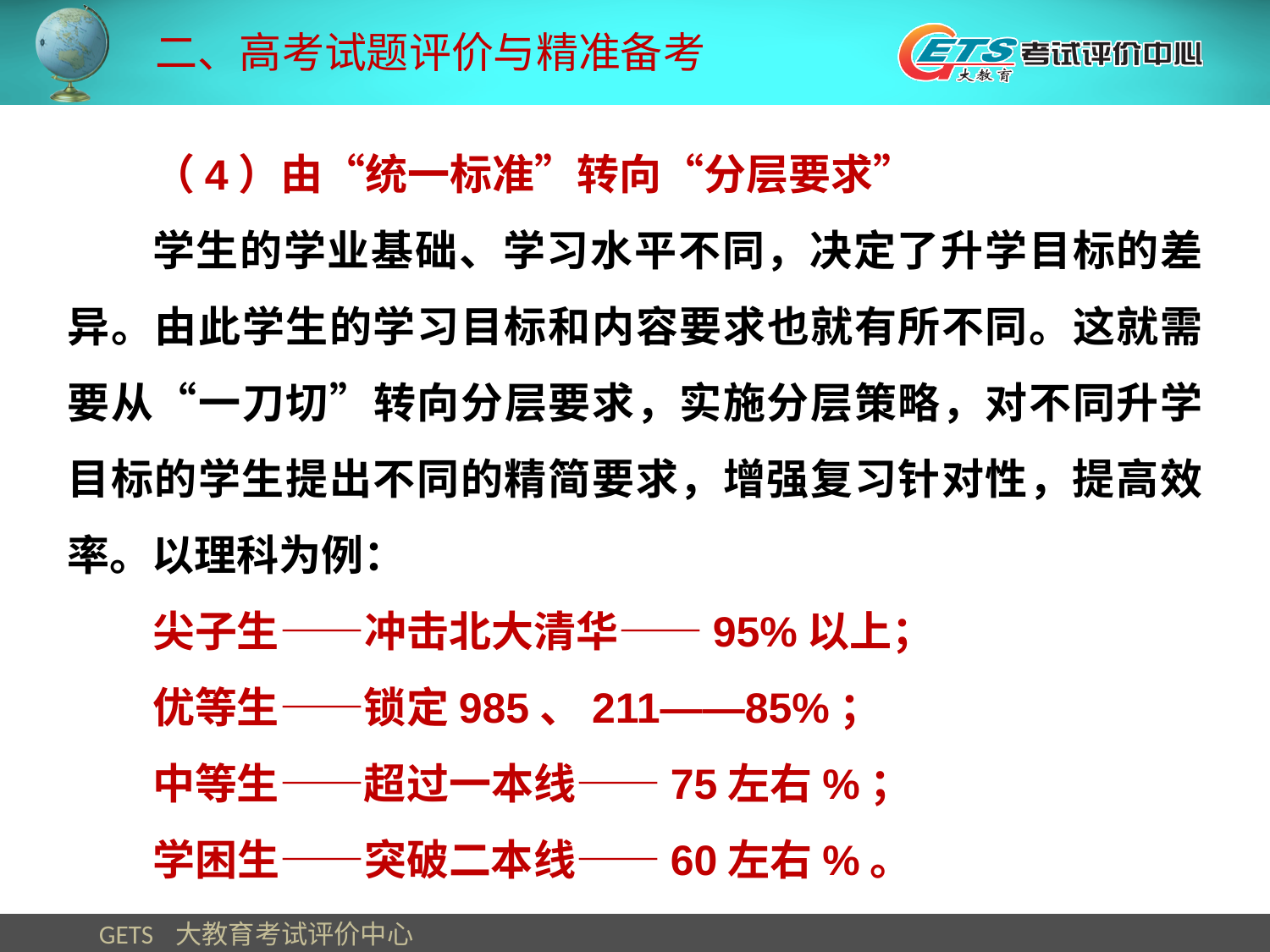

二、高考试题评价与精准备考
（4）由“统一标准”转向“分层要求”
学生的学业基础、学习水平不同，决定了升学目标的差异。由此学生的学习目标和内容要求也就有所不同。这就需要从“一刀切”转向分层要求，实施分层策略，对不同升学目标的学生提出不同的精简要求，增强复习针对性，提高效率。以理科为例：
尖子生——冲击北大清华——95%以上；
优等生——锁定985、211——85%；
中等生——超过一本线——75左右%；
学困生——突破二本线——60左右%。